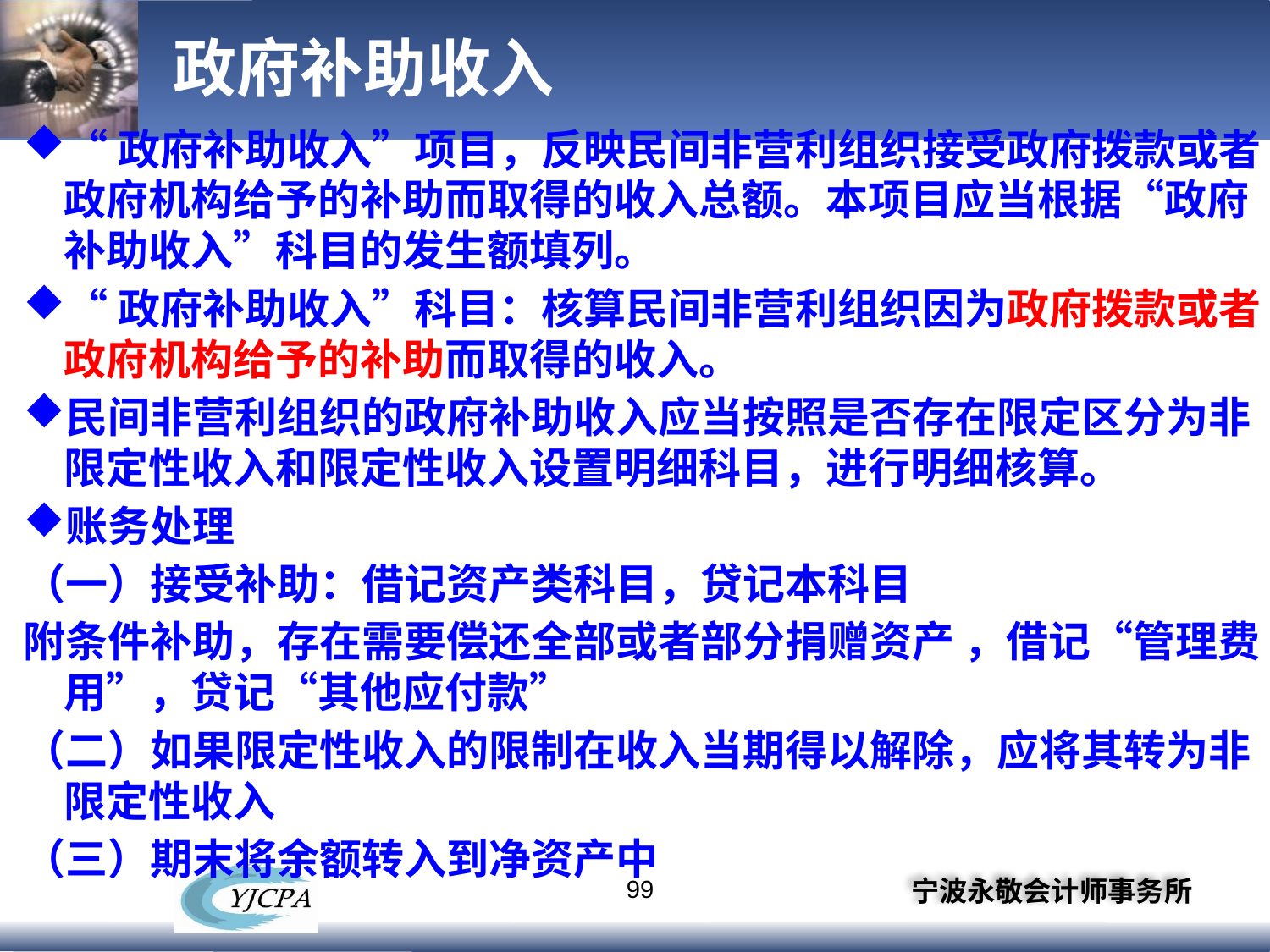

# 政府补助收入
“政府补助收入”项目，反映民间非营利组织接受政府拨款或者政府机构给予的补助而取得的收入总额。本项目应当根据“政府补助收入”科目的发生额填列。
“政府补助收入”科目：核算民间非营利组织因为政府拨款或者政府机构给予的补助而取得的收入。
民间非营利组织的政府补助收入应当按照是否存在限定区分为非限定性收入和限定性收入设置明细科目，进行明细核算。
账务处理
（一）接受补助：借记资产类科目，贷记本科目
附条件补助，存在需要偿还全部或者部分捐赠资产 ，借记“管理费用”，贷记“其他应付款”
（二）如果限定性收入的限制在收入当期得以解除，应将其转为非限定性收入
（三）期末将余额转入到净资产中